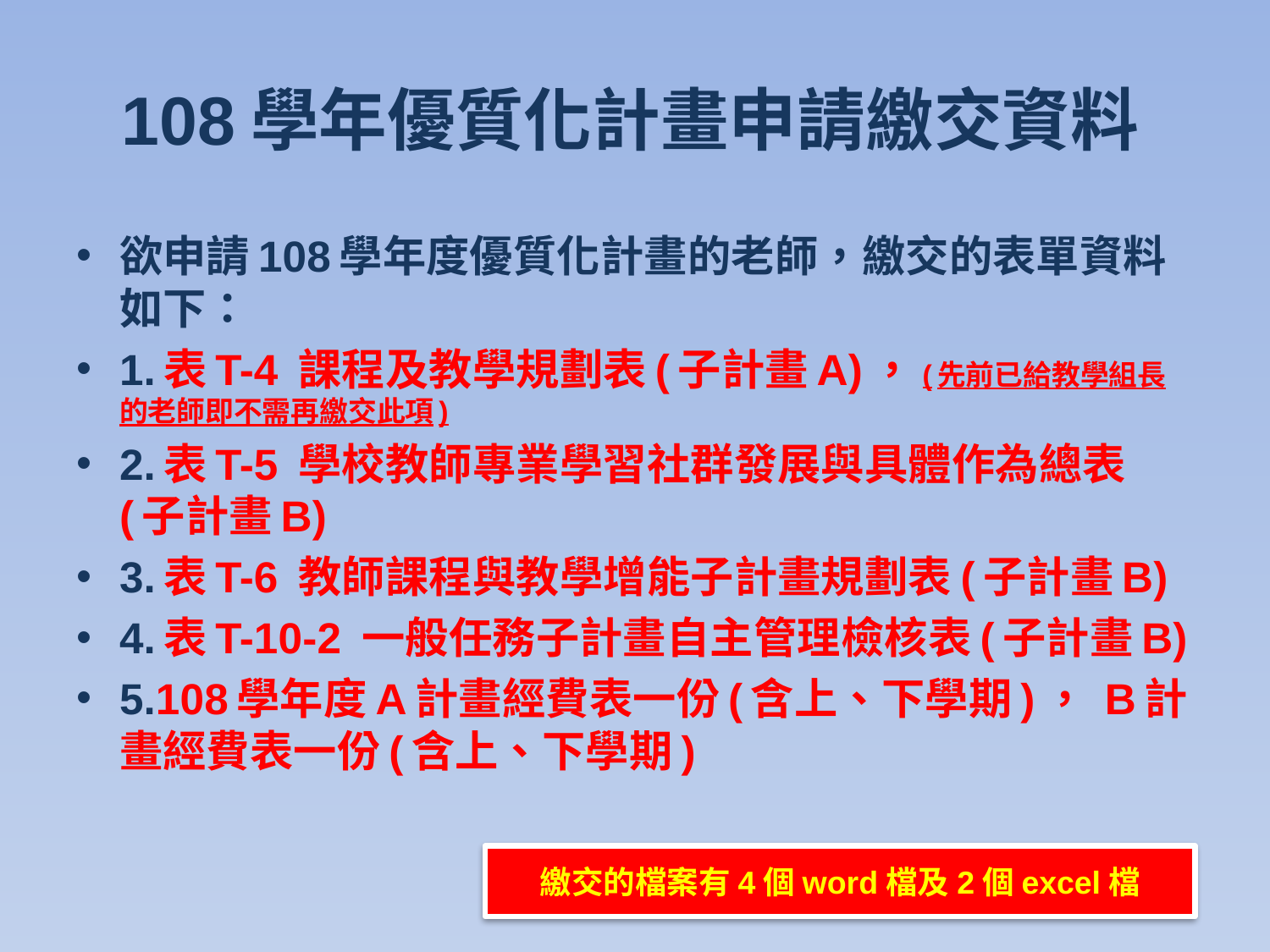

# 108學年優質化計畫申請繳交資料
欲申請108學年度優質化計畫的老師，繳交的表單資料如下：
1.表T-4 課程及教學規劃表(子計畫A)，(先前已給教學組長的老師即不需再繳交此項)
2.表T-5 學校教師專業學習社群發展與具體作為總表(子計畫B)
3.表T-6 教師課程與教學增能子計畫規劃表(子計畫B)
4.表T-10-2 一般任務子計畫自主管理檢核表(子計畫B)
5.108學年度A計畫經費表一份(含上、下學期)， B計畫經費表一份(含上、下學期)
繳交的檔案有4個word檔及2個excel檔